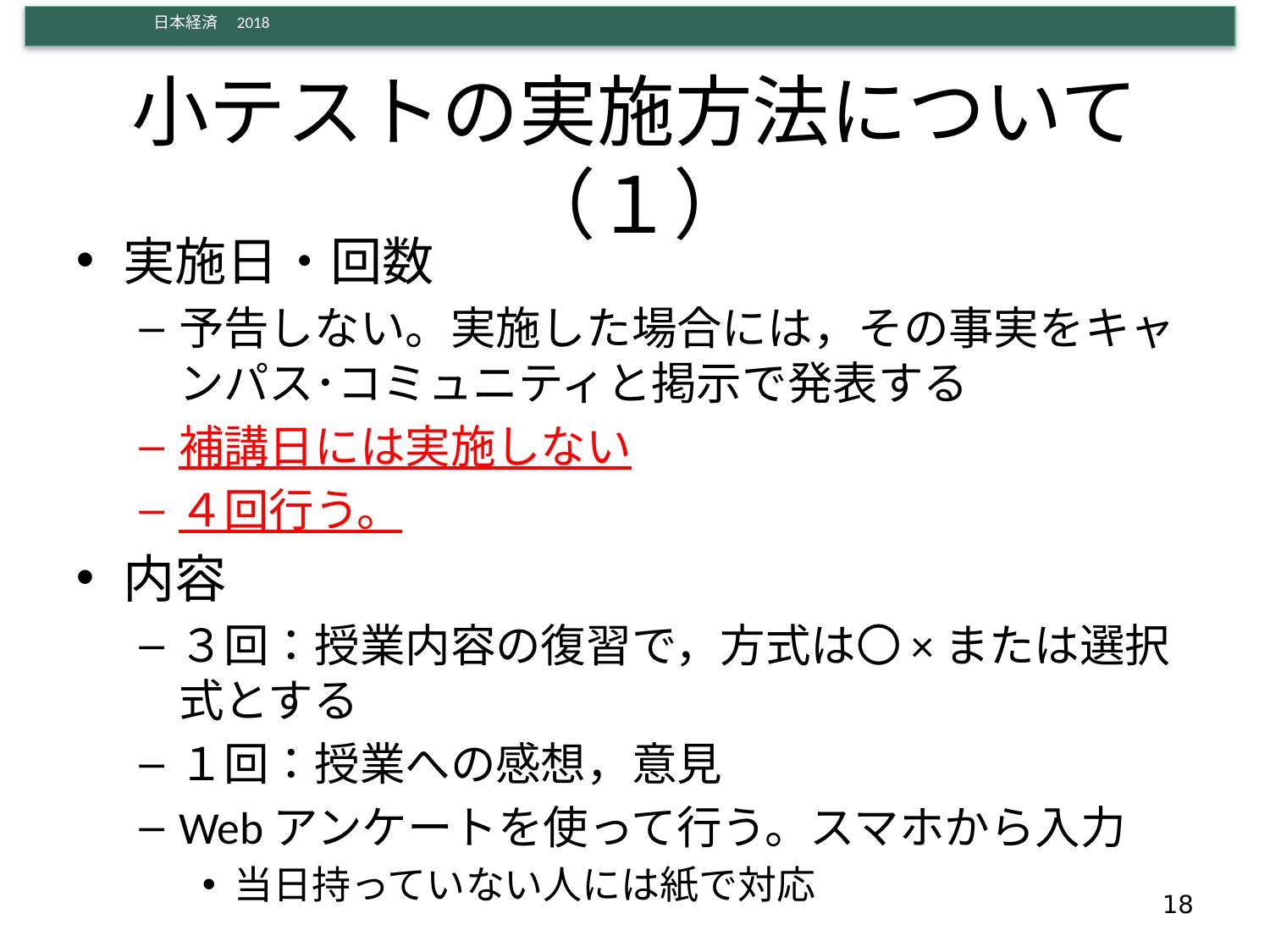

# 小テストの実施方法について（１）
実施日・回数
予告しない。実施した場合には，その事実をキャンパス･コミュニティと掲示で発表する
補講日には実施しない
４回行う。
内容
３回：授業内容の復習で，方式は〇×または選択式とする
１回：授業への感想，意見
Webアンケートを使って行う。スマホから入力
当日持っていない人には紙で対応

18